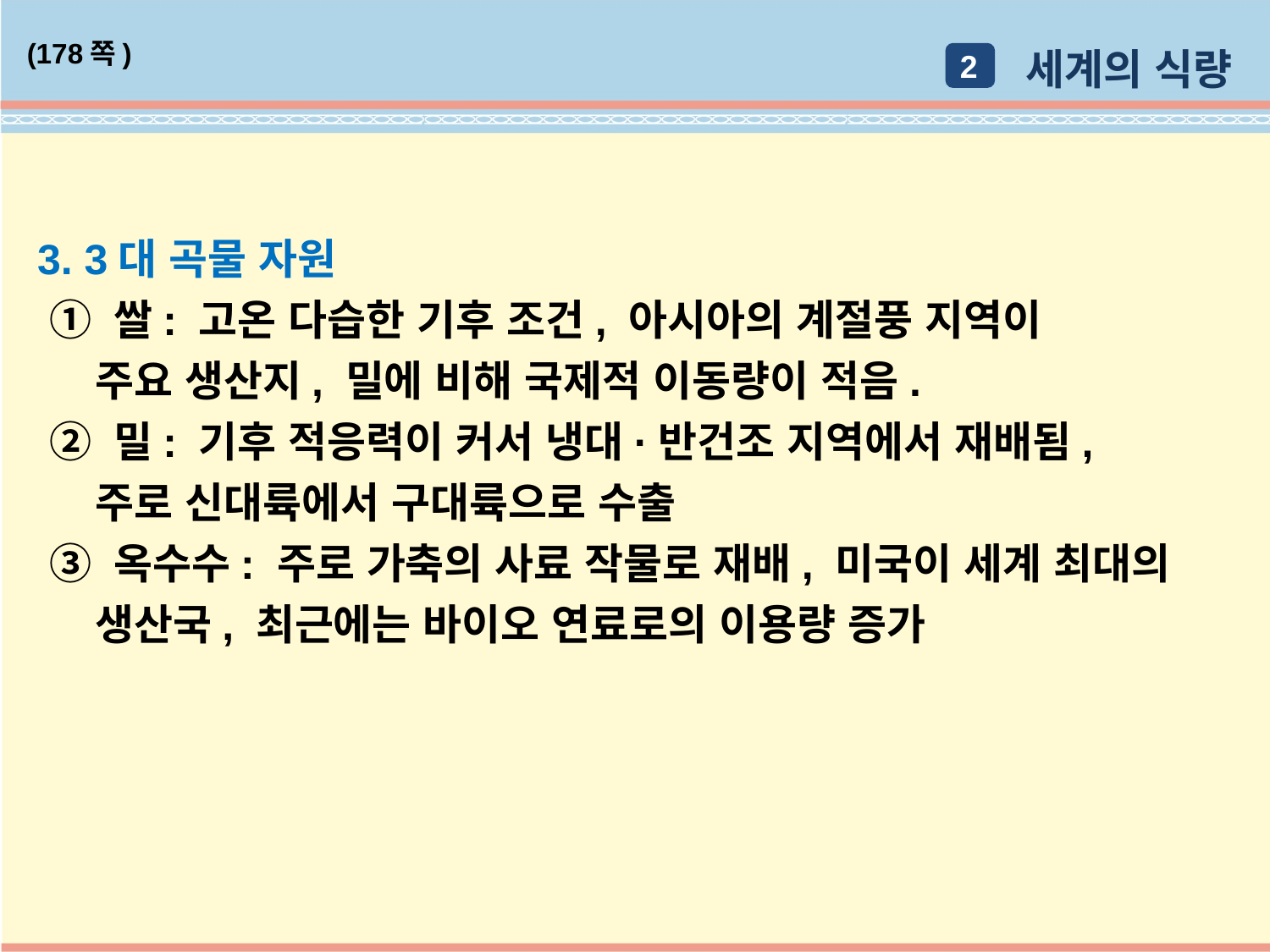

세계의 식량
(178쪽)
2
3. 3대 곡물 자원
 ① 쌀: 고온 다습한 기후 조건, 아시아의 계절풍 지역이
    주요 생산지, 밀에 비해 국제적 이동량이 적음.
 ② 밀: 기후 적응력이 커서 냉대·반건조 지역에서 재배됨,
    주로 신대륙에서 구대륙으로 수출
 ③ 옥수수: 주로 가축의 사료 작물로 재배, 미국이 세계 최대의
    생산국, 최근에는 바이오 연료로의 이용량 증가